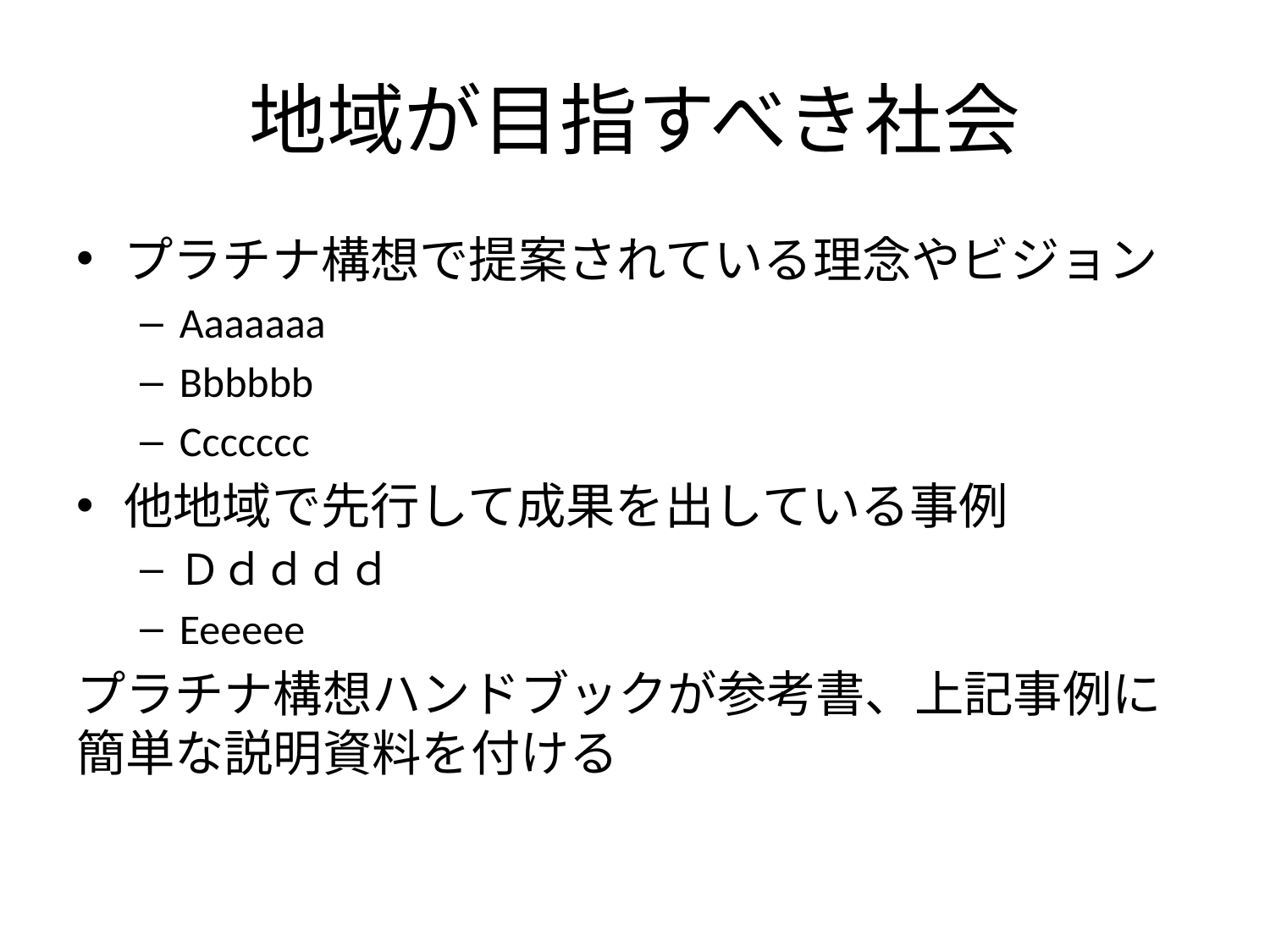

# 地域が目指すべき社会
プラチナ構想で提案されている理念やビジョン
Aaaaaaa
Bbbbbb
Ccccccc
他地域で先行して成果を出している事例
Ｄｄｄｄｄ
Eeeeee
プラチナ構想ハンドブックが参考書、上記事例に簡単な説明資料を付ける